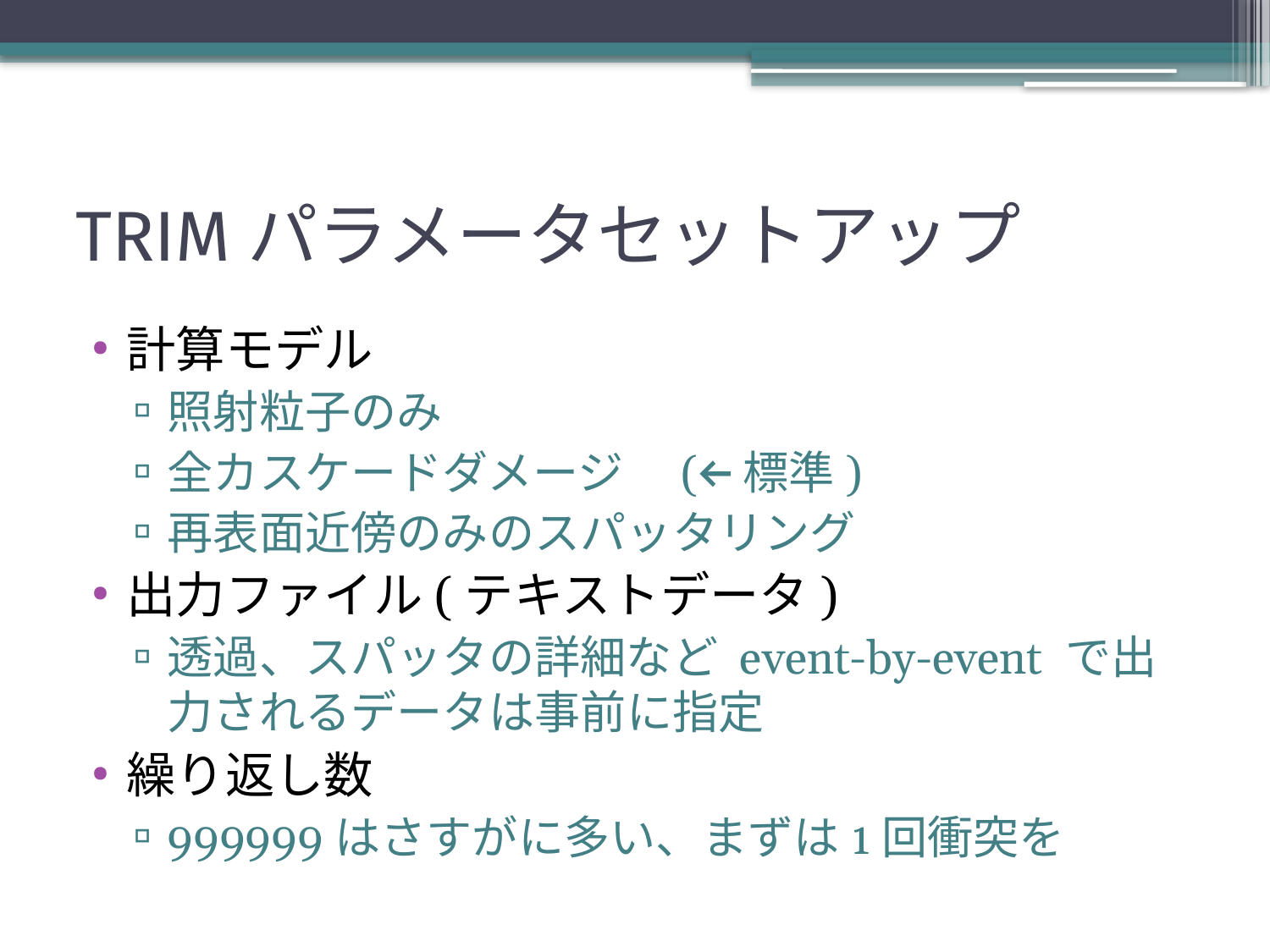

# TRIMパラメータセットアップ
計算モデル
照射粒子のみ
全カスケードダメージ　(←標準)
再表面近傍のみのスパッタリング
出力ファイル(テキストデータ)
透過、スパッタの詳細など event-by-event で出力されるデータは事前に指定
繰り返し数
999999はさすがに多い、まずは1回衝突を